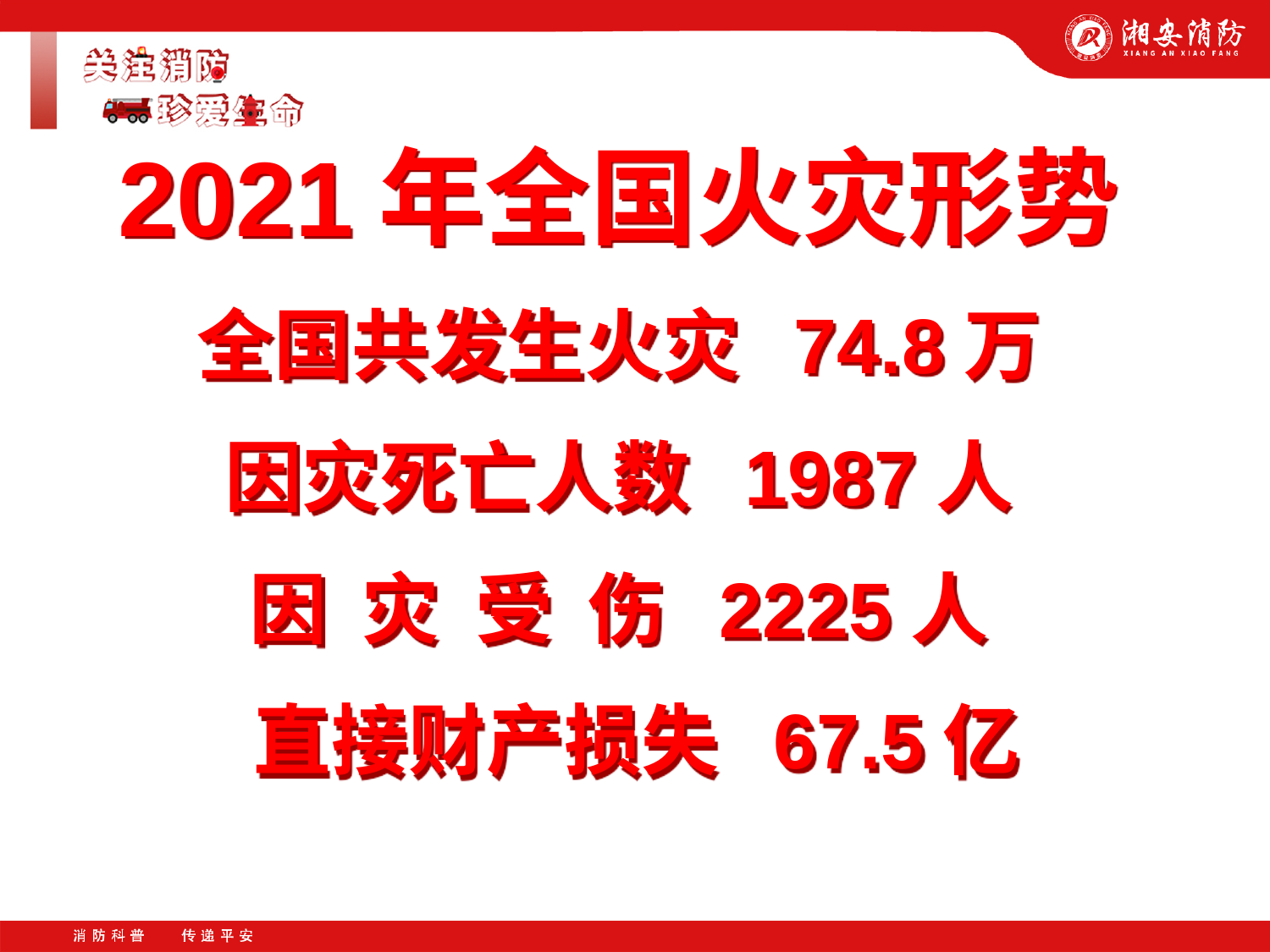

2021年全国火灾形势
全国共发生火灾  74.8万
因灾死亡人数  1987人
因  灾  受  伤  2225人
 直接财产损失  67.5亿